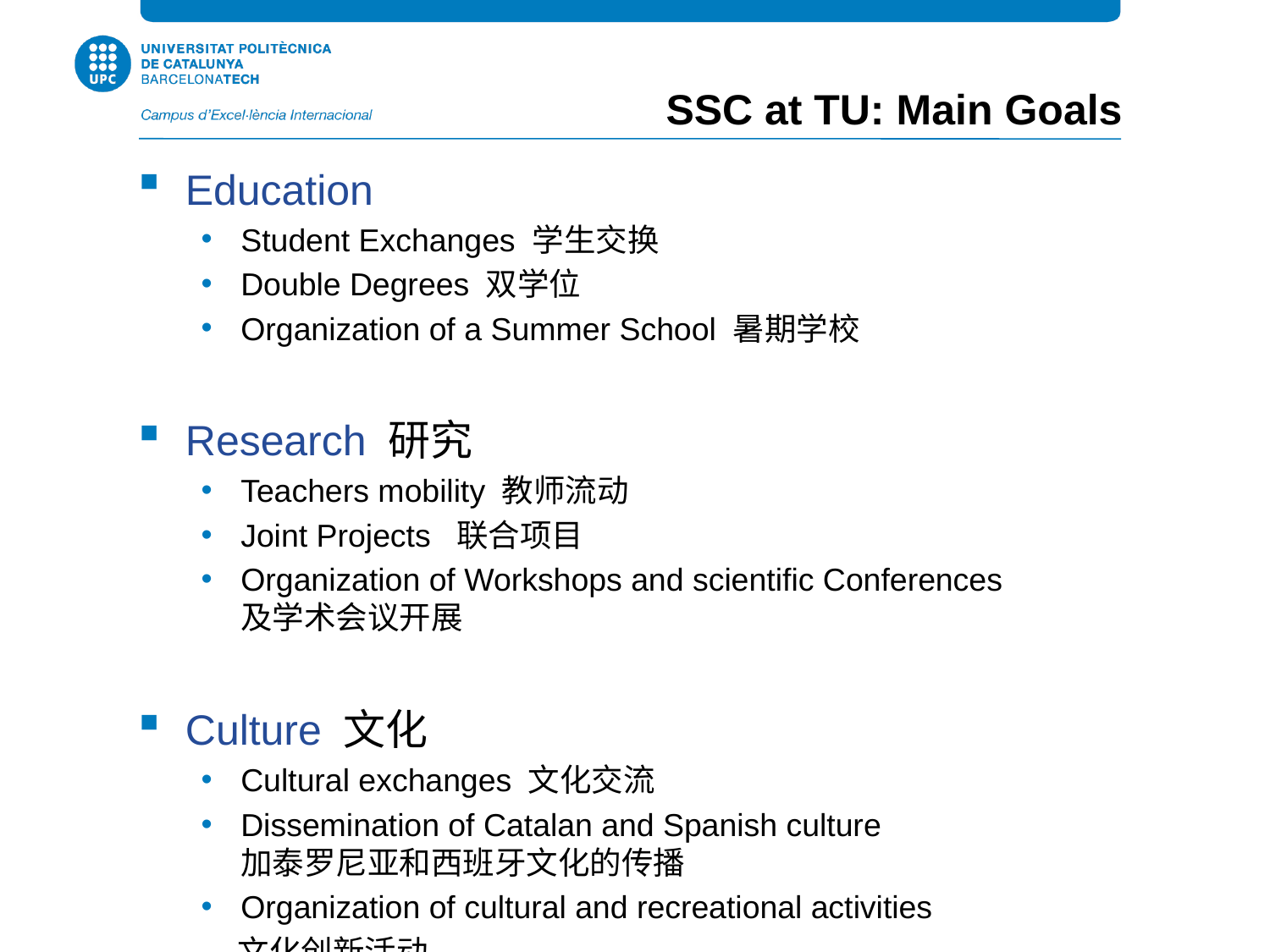

SSC at TU: Main Goals
Education
Student Exchanges 学生交换
Double Degrees 双学位
Organization of a Summer School 暑期学校

Research 研究
Teachers mobility 教师流动
Joint Projects  联合项目
Organization of Workshops and scientific Conferences         及学术会议开展

Culture 文化
Cultural exchanges 文化交流
Dissemination of Catalan and Spanish culture                        加泰罗尼亚和西班牙文化的传播
Organization of cultural and recreational activities
    文化创新活动